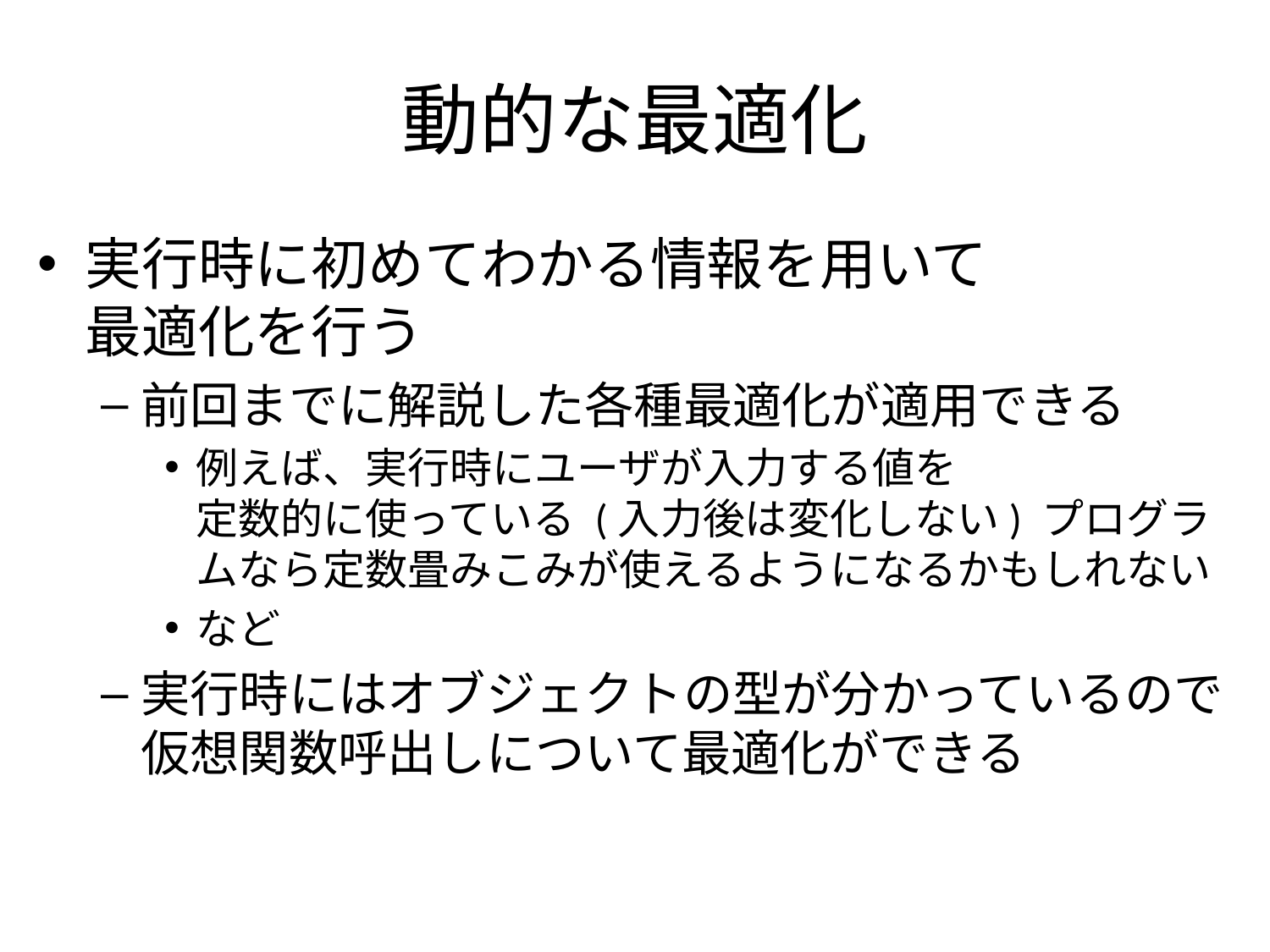

# 動的な最適化
実行時に初めてわかる情報を用いて
最適化を行う
前回までに解説した各種最適化が適用できる
例えば、実行時にユーザが入力する値を
定数的に使っている (入力後は変化しない) プログラムなら定数畳みこみが使えるようになるかもしれない
など
実行時にはオブジェクトの型が分かっているので
仮想関数呼出しについて最適化ができる